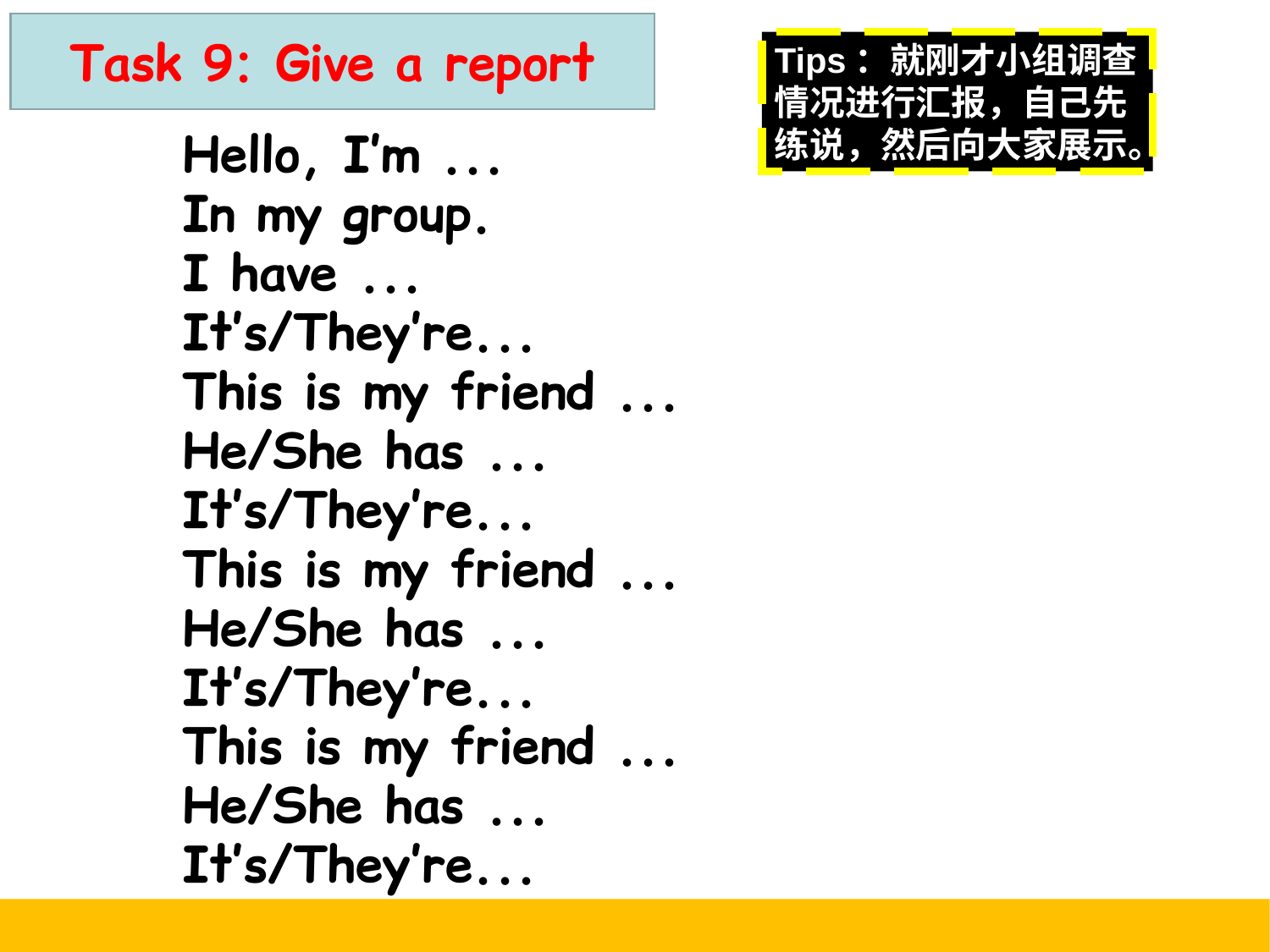

Task 9: Give a report
Tips：就刚才小组调查情况进行汇报，自己先练说，然后向大家展示。
Hello, I’m ...
In my group.
I have ...
It’s/They’re...
This is my friend ...
He/She has ...
It’s/They’re...
This is my friend ...
He/She has ...
It’s/They’re...
This is my friend ...
He/She has ...
It’s/They’re...